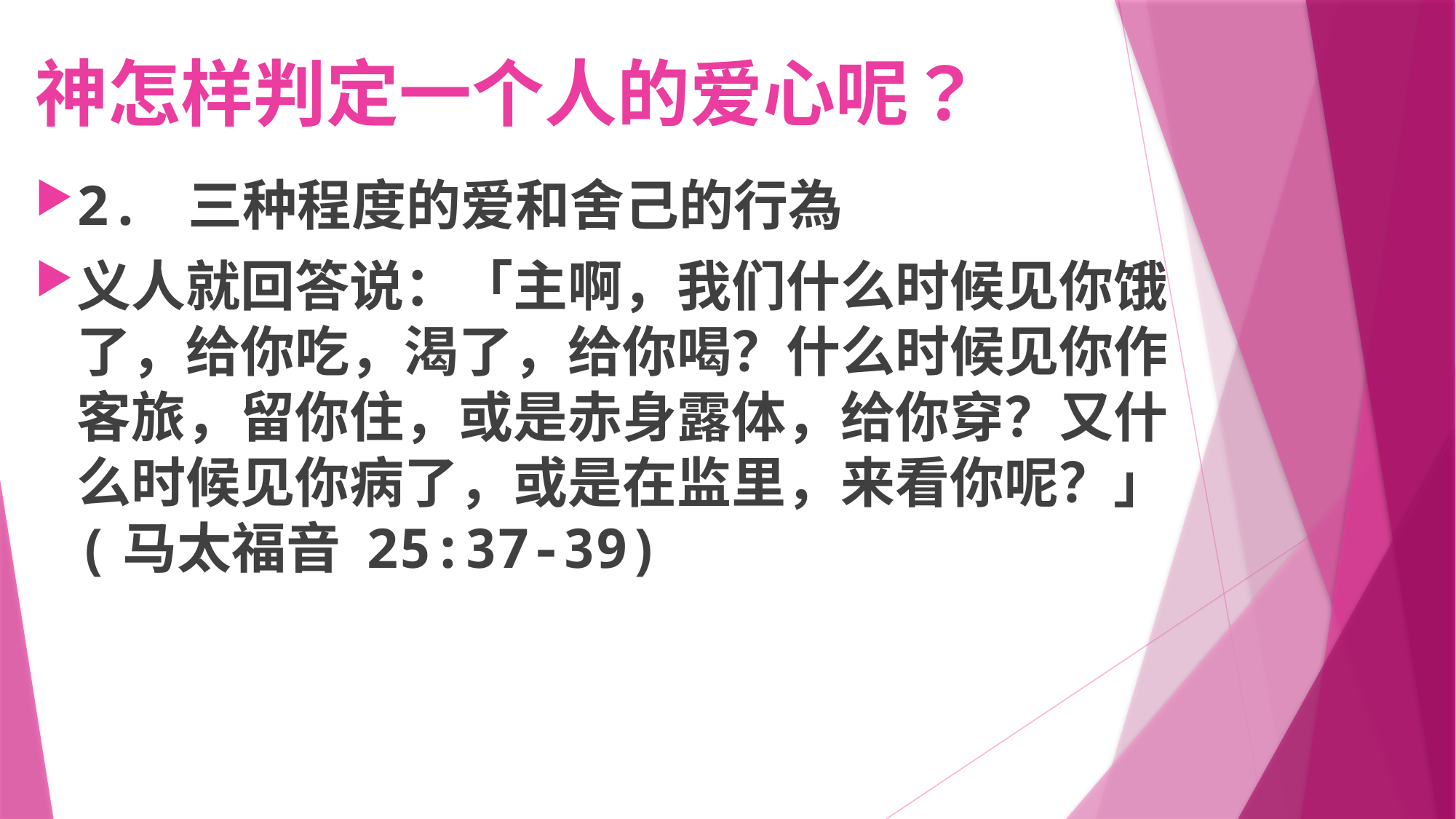

# 神怎样判定一个人的爱心呢？
2. 三种程度的爱和舍己的行為
义人就回答说：「主啊，我们什么时候见你饿了，给你吃，渴了，给你喝？什么时候见你作客旅，留你住，或是赤身露体，给你穿？又什么时候见你病了，或是在监里，来看你呢？」 (马太福音 25:37-39)